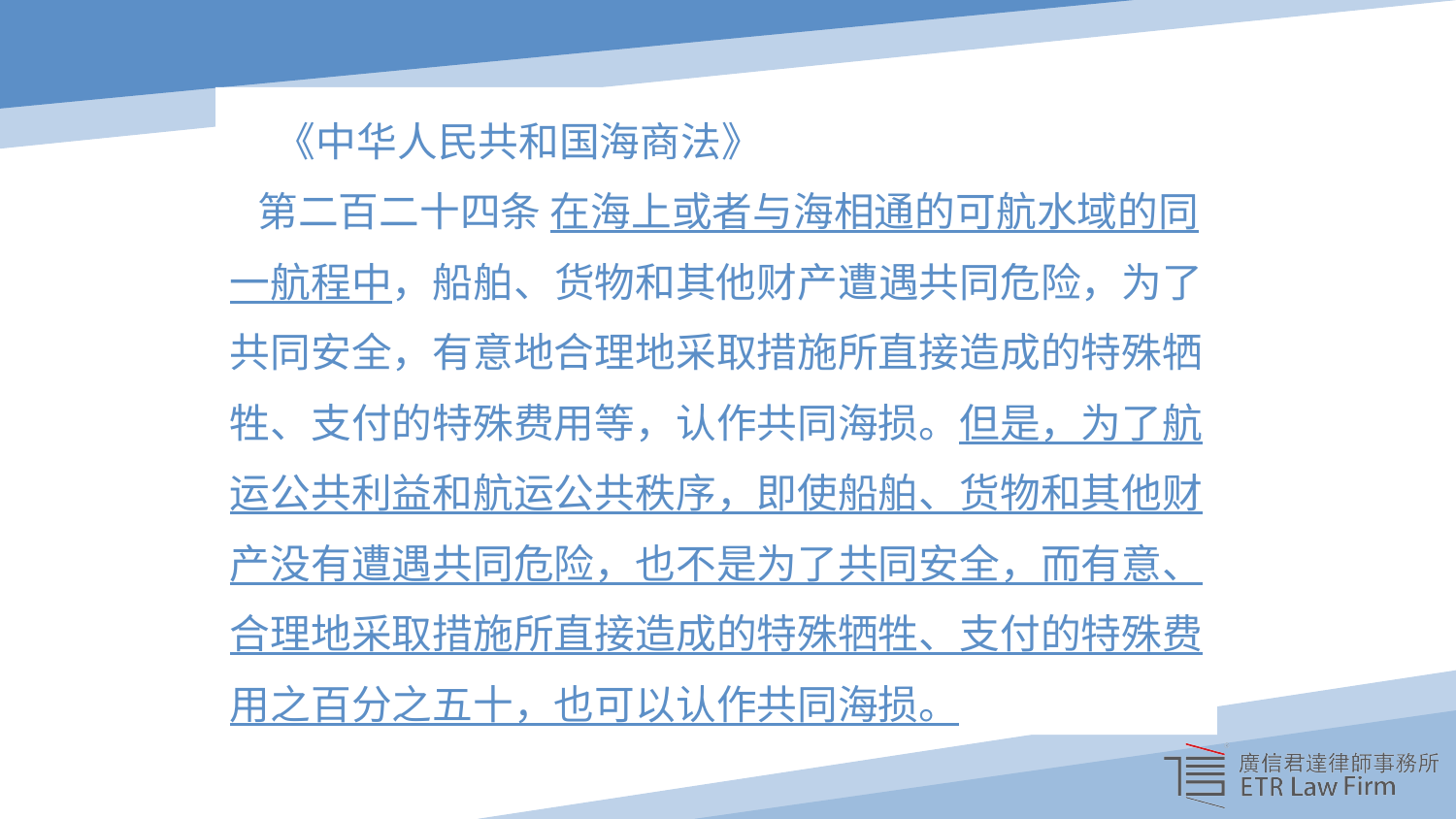

《中华人民共和国海商法》
  第二百二十四条 在海上或者与海相通的可航水域的同一航程中，船舶、货物和其他财产遭遇共同危险，为了共同安全，有意地合理地采取措施所直接造成的特殊牺牲、支付的特殊费用等，认作共同海损。但是，为了航运公共利益和航运公共秩序，即使船舶、货物和其他财产没有遭遇共同危险，也不是为了共同安全，而有意、合理地采取措施所直接造成的特殊牺牲、支付的特殊费用之百分之五十，也可以认作共同海损。